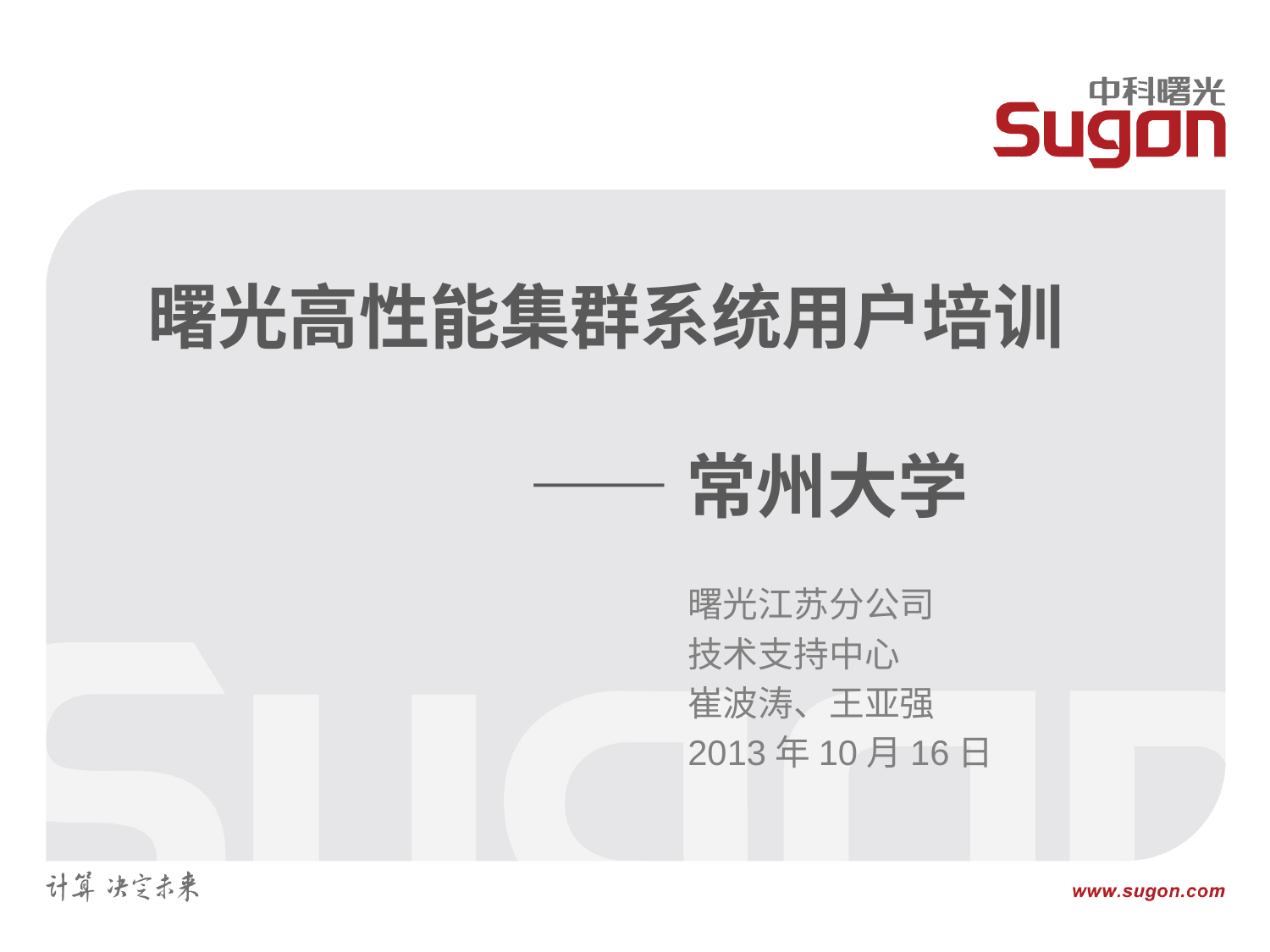

曙光高性能集群系统用户培训

			——常州大学
曙光江苏分公司
技术支持中心
崔波涛、王亚强
2013年10月16日